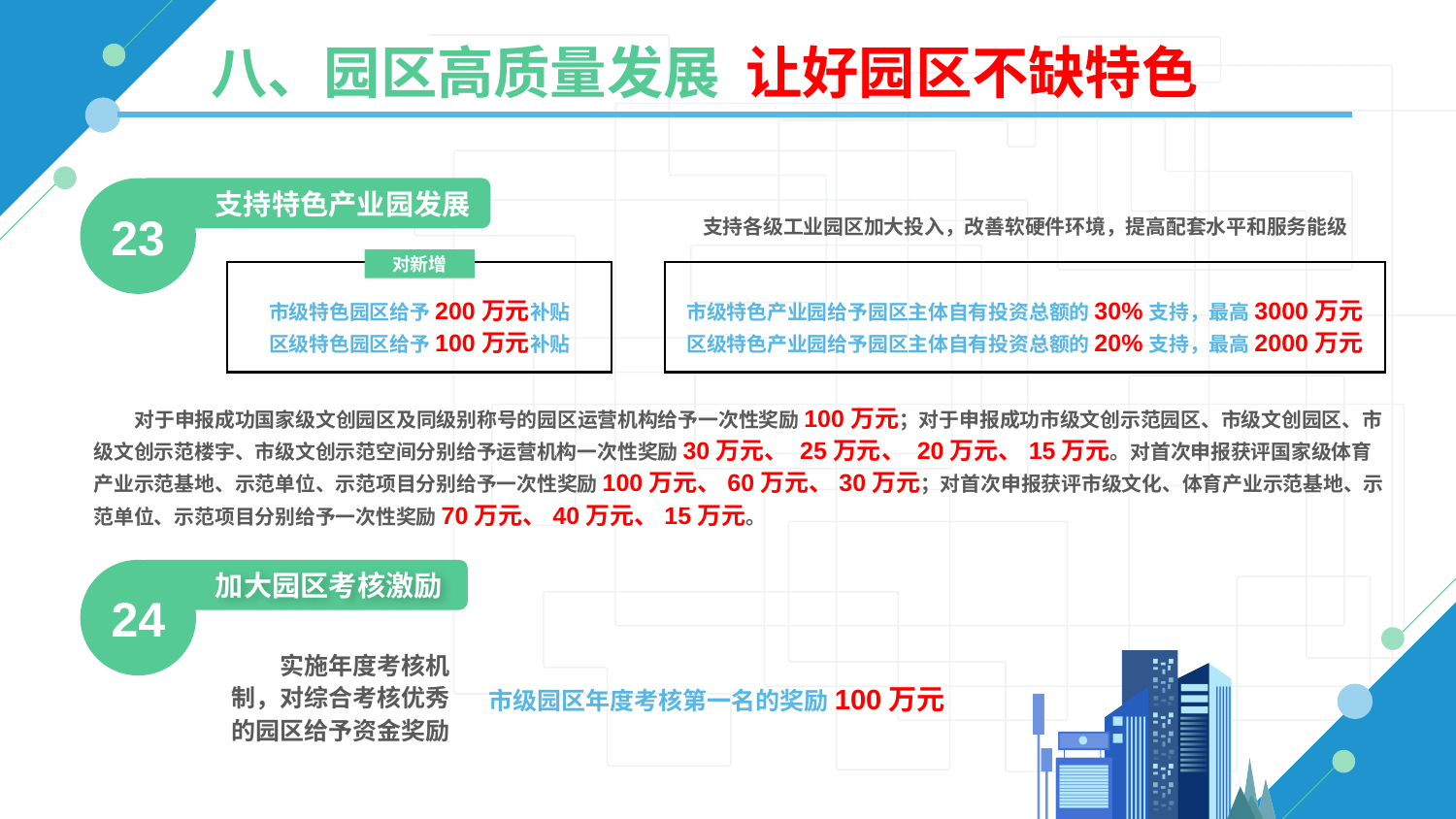

八、园区高质量发展  让好园区不缺特色

23
支持特色产业园发展
支持各级工业园区加大投入，改善软硬件环境，提高配套水平和服务能级

市级特色产业园给予园区主体自有投资总额的30%支持，最高3000万元
区级特色产业园给予园区主体自有投资总额的20%支持，最高2000万元

对新增

市级特色园区给予200万元补贴
区级特色园区给予100万元补贴
对于申报成功国家级文创园区及同级别称号的园区运营机构给予一次性奖励100万元；对于申报成功市级文创示范园区、市级文创园区、市级文创示范楼宇、市级文创示范空间分别给予运营机构一次性奖励30万元、 25万元、 20万元、15万元。对首次申报获评国家级体育产业示范基地、示范单位、示范项目分别给予一次性奖励100万元、60万元、30万元；对首次申报获评市级文化、体育产业示范基地、示范单位、示范项目分别给予一次性奖励70万元、40万元、15万元。

24
加大园区考核激励
实施年度考核机制，对综合考核优秀的园区给予资金奖励
市级园区年度考核第一名的奖励100万元